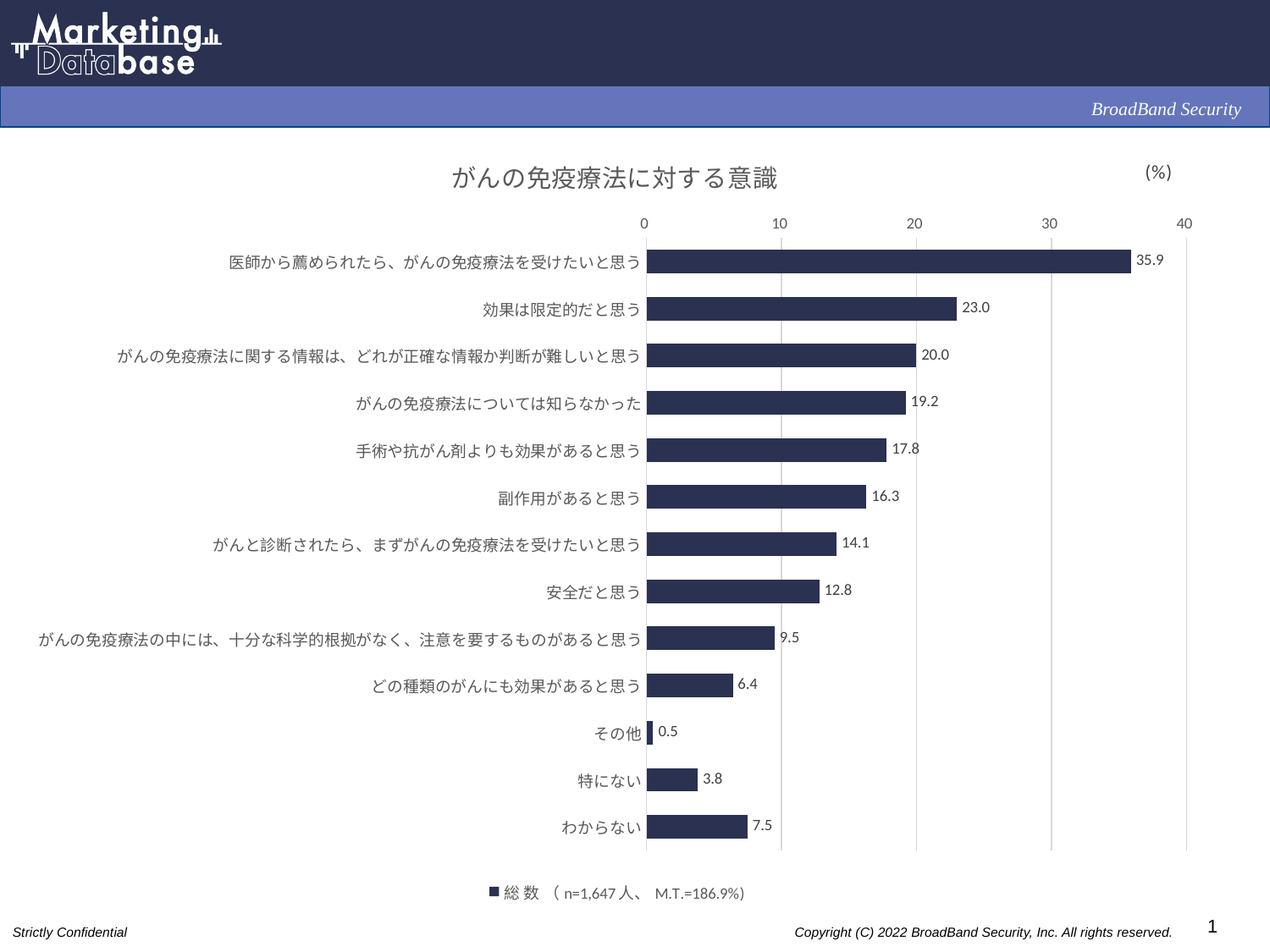

### Chart: がんの免疫療法に対する意識

| Category | 総 数 （n=1,647人、M.T.=186.9%) |
|---|---|
| 医師から薦められたら、がんの免疫療法を受けたいと思う | 35.9 |
| 効果は限定的だと思う | 23.0 |
| がんの免疫療法に関する情報は、どれが正確な情報か判断が難しいと思う | 20.0 |
| がんの免疫療法については知らなかった | 19.2 |
| 手術や抗がん剤よりも効果があると思う | 17.8 |
| 副作用があると思う | 16.3 |
| がんと診断されたら、まずがんの免疫療法を受けたいと思う | 14.1 |
| 安全だと思う | 12.8 |
| がんの免疫療法の中には、十分な科学的根拠がなく、注意を要するものがあると思う | 9.5 |
| どの種類のがんにも効果があると思う | 6.4 |
| その他 | 0.5 |
| 特にない | 3.8 |
| わからない | 7.5 |